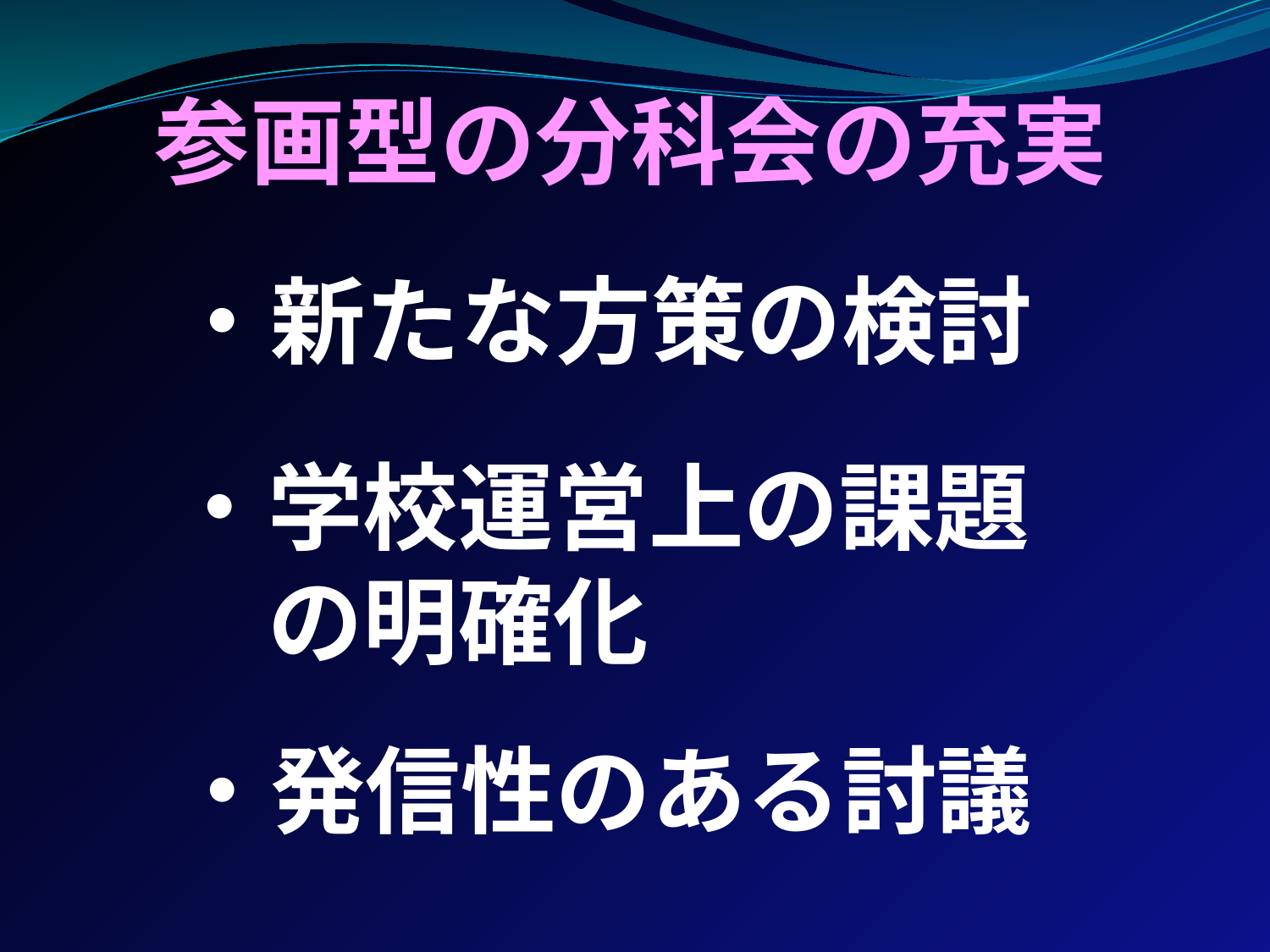

参画型の分科会の充実
# ・新たな方策の検討
・学校運営上の課題
　の明確化
・発信性のある討議